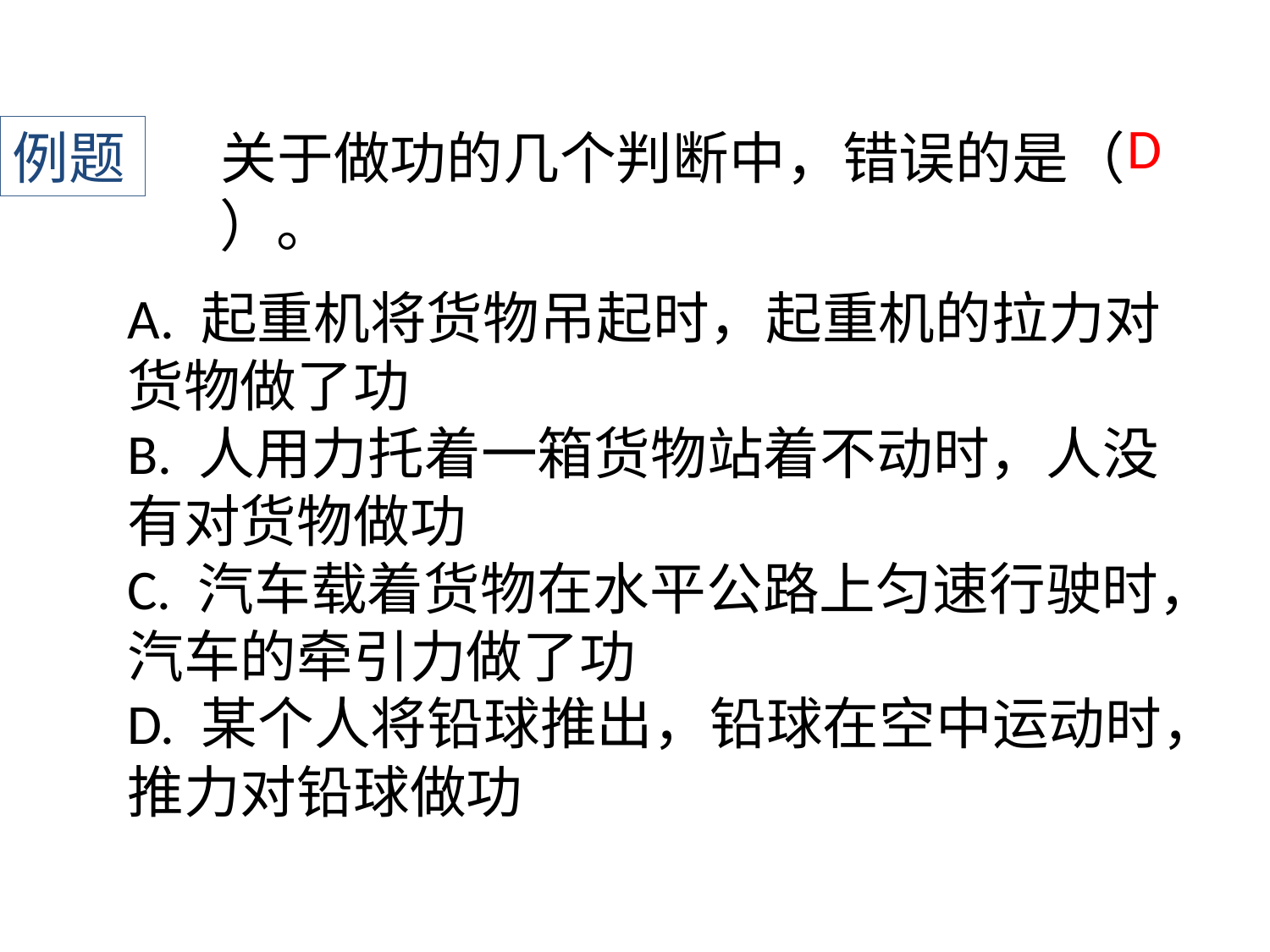

D
例题
﻿关于做功的几个判断中，错误的是（    ）。
A. 起重机将货物吊起时，起重机的拉力对货物做了功
B. 人用力托着一箱货物站着不动时，人没有对货物做功
C. 汽车载着货物在水平公路上匀速行驶时，汽车的牵引力做了功
D. 某个人将铅球推出，铅球在空中运动时，推力对铅球做功